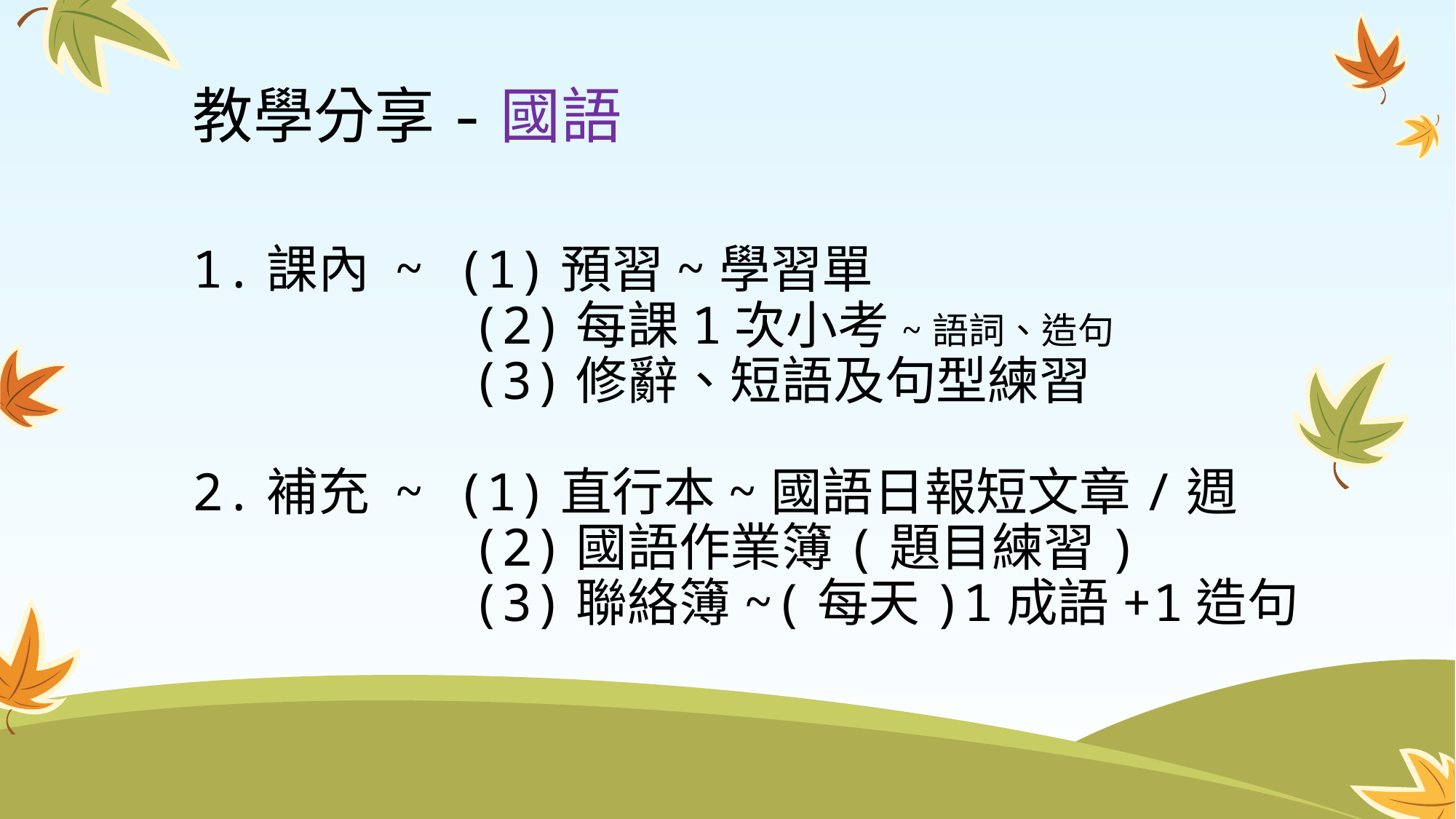

# 教學分享-國語
1.課內 ~ (1)預習~學習單
         (2)每課1次小考~語詞、造句
         (3)修辭、短語及句型練習

2.補充 ~ (1)直行本~國語日報短文章/週
         (2)國語作業簿(題目練習)
         (3)聯絡簿~(每天)1成語+1造句